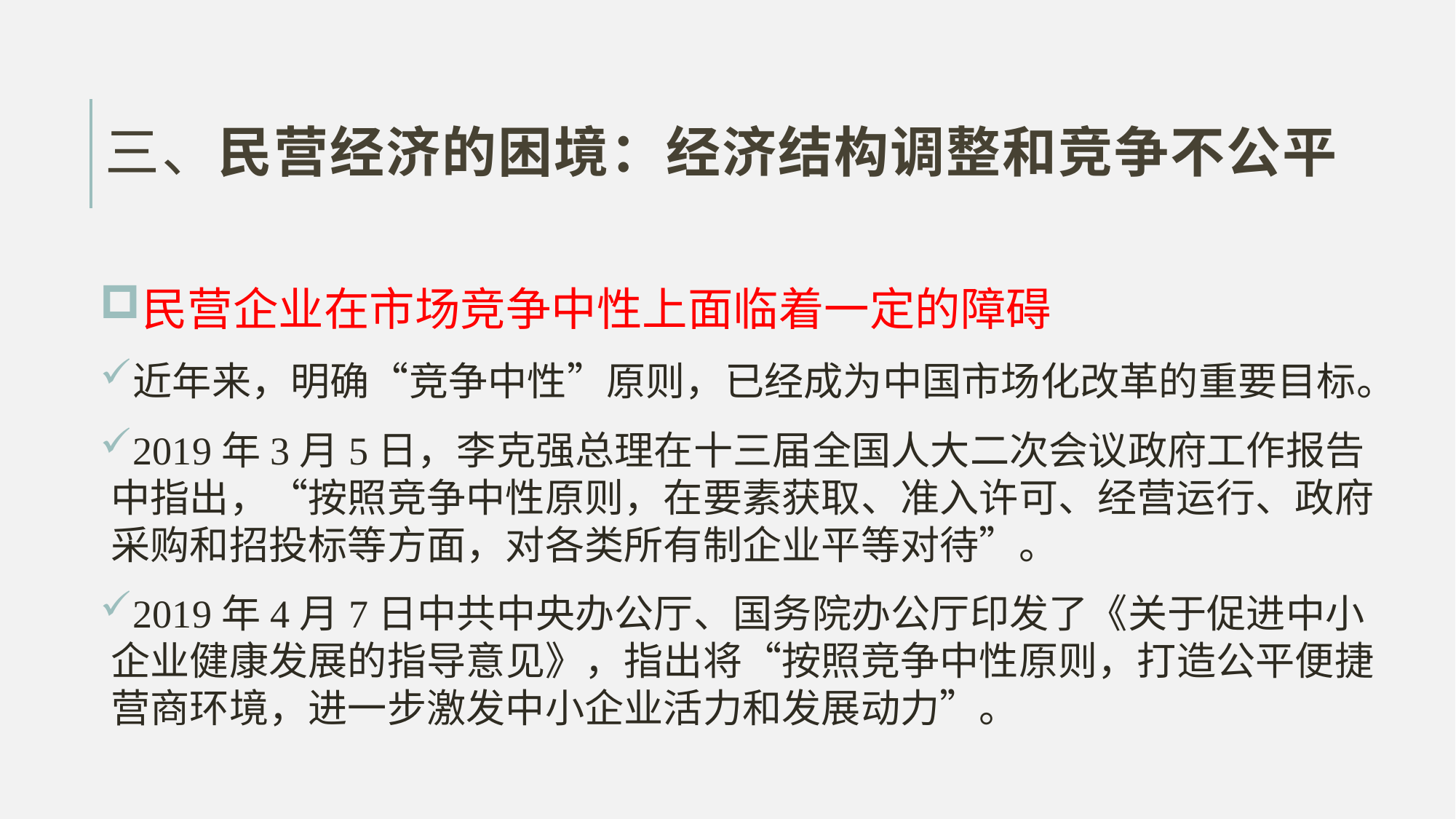

# 三、民营经济的困境：经济结构调整和竞争不公平
民营企业在市场竞争中性上面临着一定的障碍
近年来，明确“竞争中性”原则，已经成为中国市场化改革的重要目标。
2019年3月5日，李克强总理在十三届全国人大二次会议政府工作报告中指出，“按照竞争中性原则，在要素获取、准入许可、经营运行、政府采购和招投标等方面，对各类所有制企业平等对待”。
2019年4月7日中共中央办公厅、国务院办公厅印发了《关于促进中小企业健康发展的指导意见》，指出将“按照竞争中性原则，打造公平便捷营商环境，进一步激发中小企业活力和发展动力”。